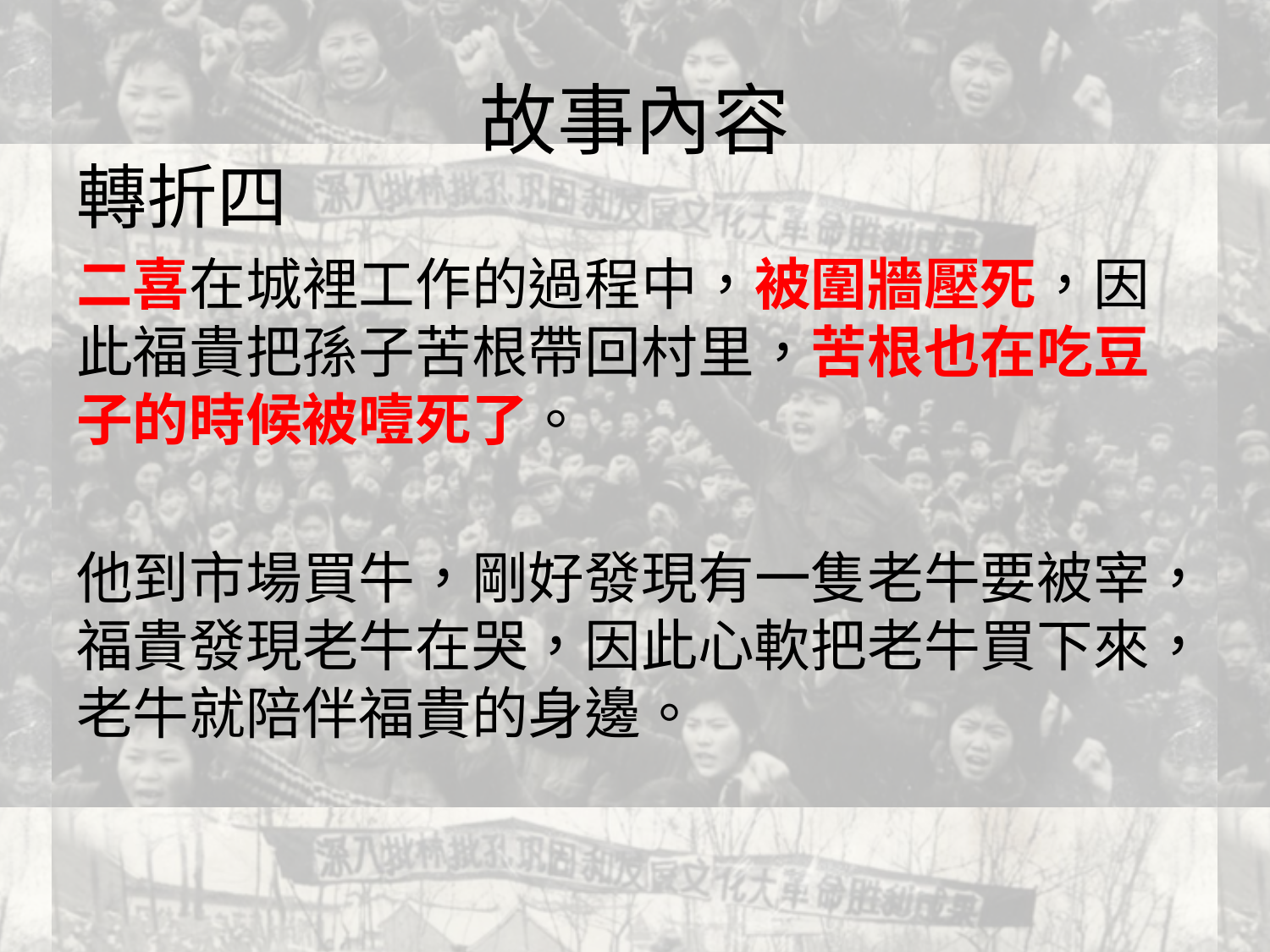

# 故事內容
轉折四
二喜在城裡工作的過程中，被圍牆壓死，因此福貴把孫子苦根帶回村里，苦根也在吃豆子的時候被噎死了。

他到市場買牛，剛好發現有一隻老牛要被宰，福貴發現老牛在哭，因此心軟把老牛買下來，老牛就陪伴福貴的身邊。